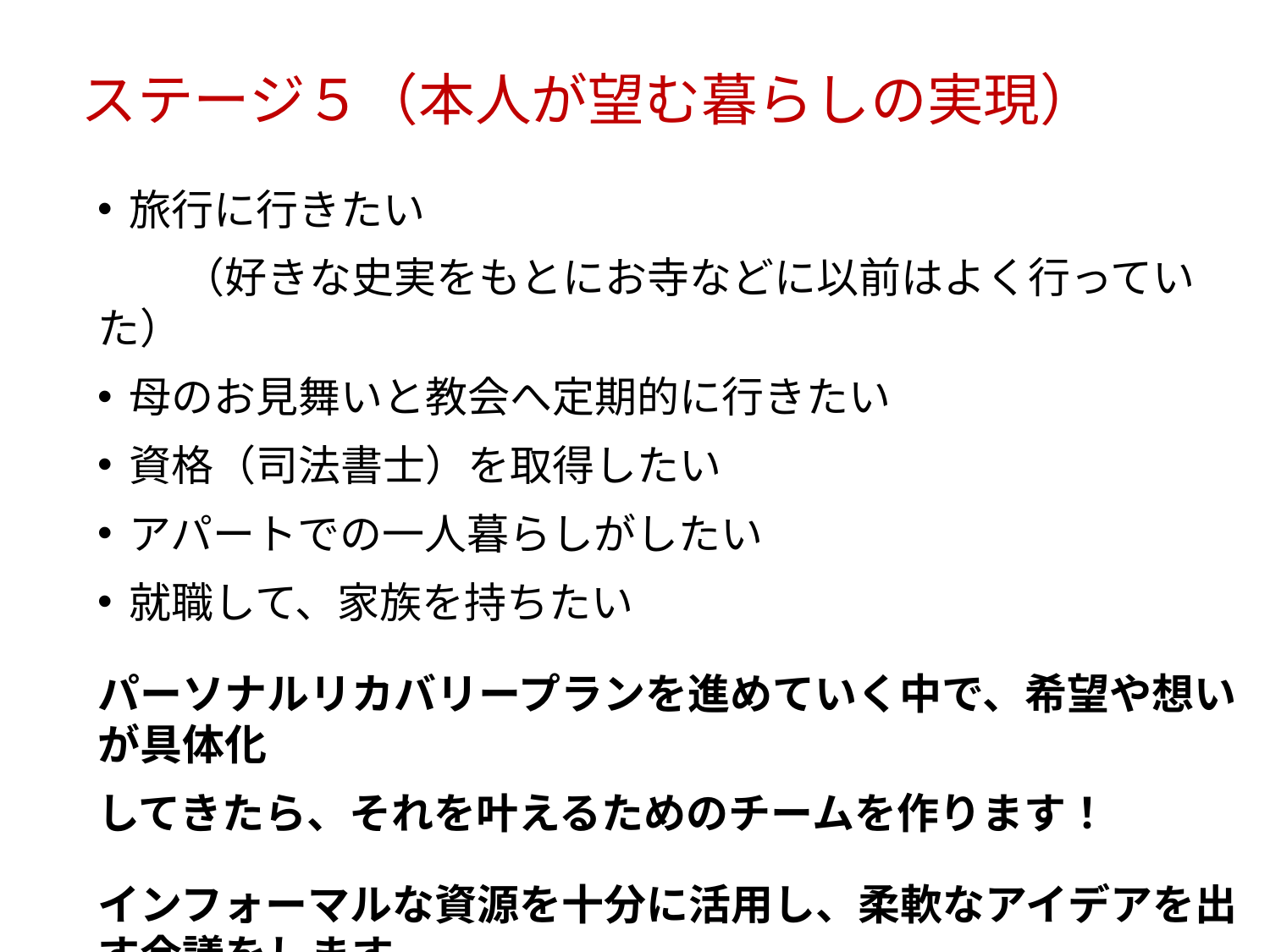

ステージ５（本人が望む暮らしの実現）
旅行に行きたい
　　（好きな史実をもとにお寺などに以前はよく行っていた）
母のお見舞いと教会へ定期的に行きたい
資格（司法書士）を取得したい
アパートでの一人暮らしがしたい
就職して、家族を持ちたい

パーソナルリカバリープランを進めていく中で、希望や想いが具体化
してきたら、それを叶えるためのチームを作ります！

インフォーマルな資源を十分に活用し、柔軟なアイデアを出す会議をします。